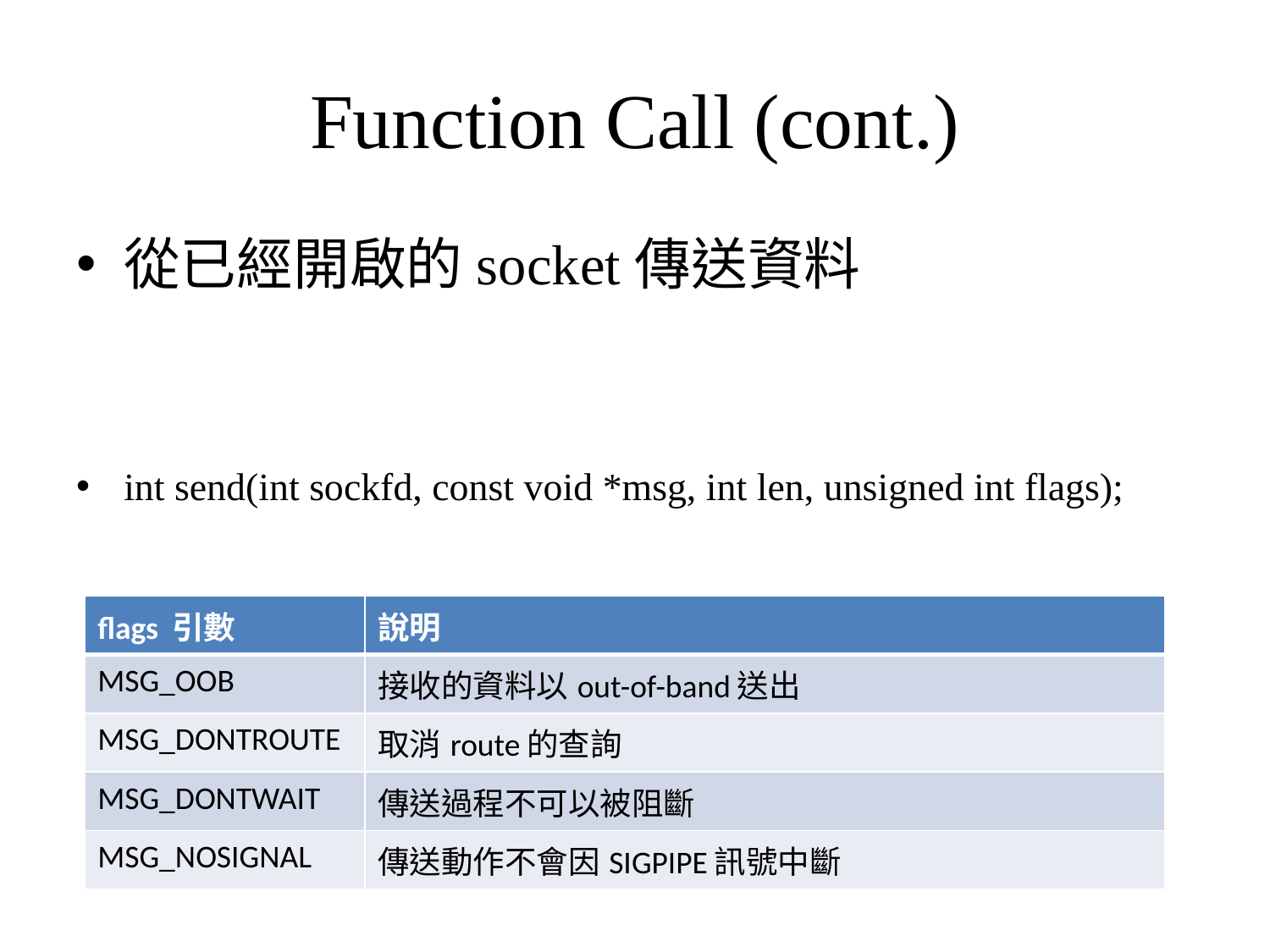

# Function Call (cont.)
從已經開啟的socket傳送資料

int send(int sockfd, const void *msg, int len, unsigned int flags);
| flags 引數 | 說明 |
| --- | --- |
| MSG\_OOB | 接收的資料以out-of-band送出 |
| MSG\_DONTROUTE | 取消route的查詢 |
| MSG\_DONTWAIT | 傳送過程不可以被阻斷 |
| MSG\_NOSIGNAL | 傳送動作不會因SIGPIPE訊號中斷 |